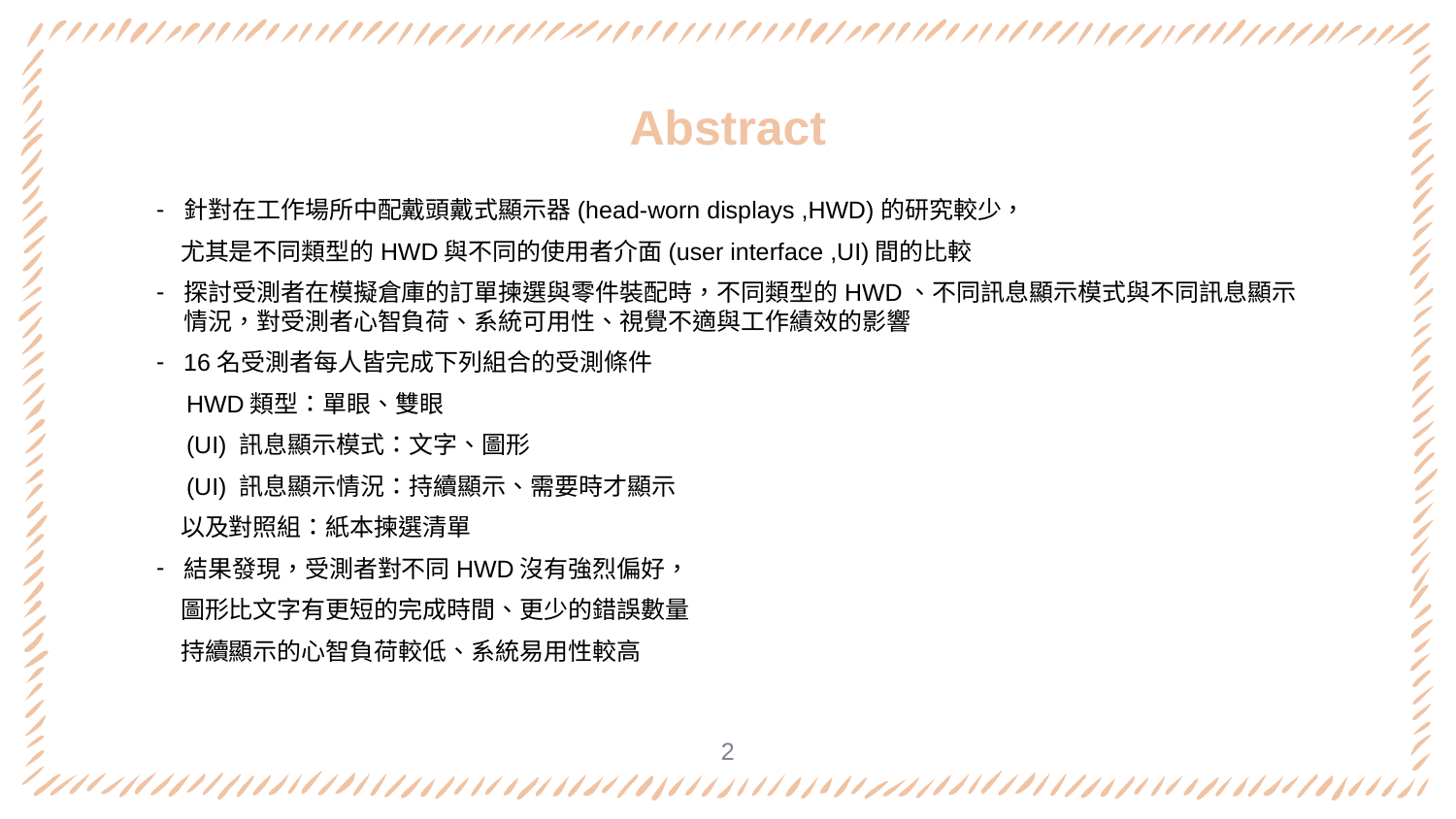

# Abstract
針對在工作場所中配戴頭戴式顯示器(head-worn displays ,HWD)的研究較少，
　尤其是不同類型的HWD與不同的使用者介面(user interface ,UI)間的比較
探討受測者在模擬倉庫的訂單揀選與零件裝配時，不同類型的HWD、不同訊息顯示模式與不同訊息顯示情況，對受測者心智負荷、系統可用性、視覺不適與工作績效的影響
16名受測者每人皆完成下列組合的受測條件
　HWD類型：單眼、雙眼
　(UI) 訊息顯示模式：文字、圖形
　(UI) 訊息顯示情況：持續顯示、需要時才顯示
　以及對照組：紙本揀選清單
結果發現，受測者對不同HWD沒有強烈偏好，
　圖形比文字有更短的完成時間、更少的錯誤數量
　持續顯示的心智負荷較低、系統易用性較高
2